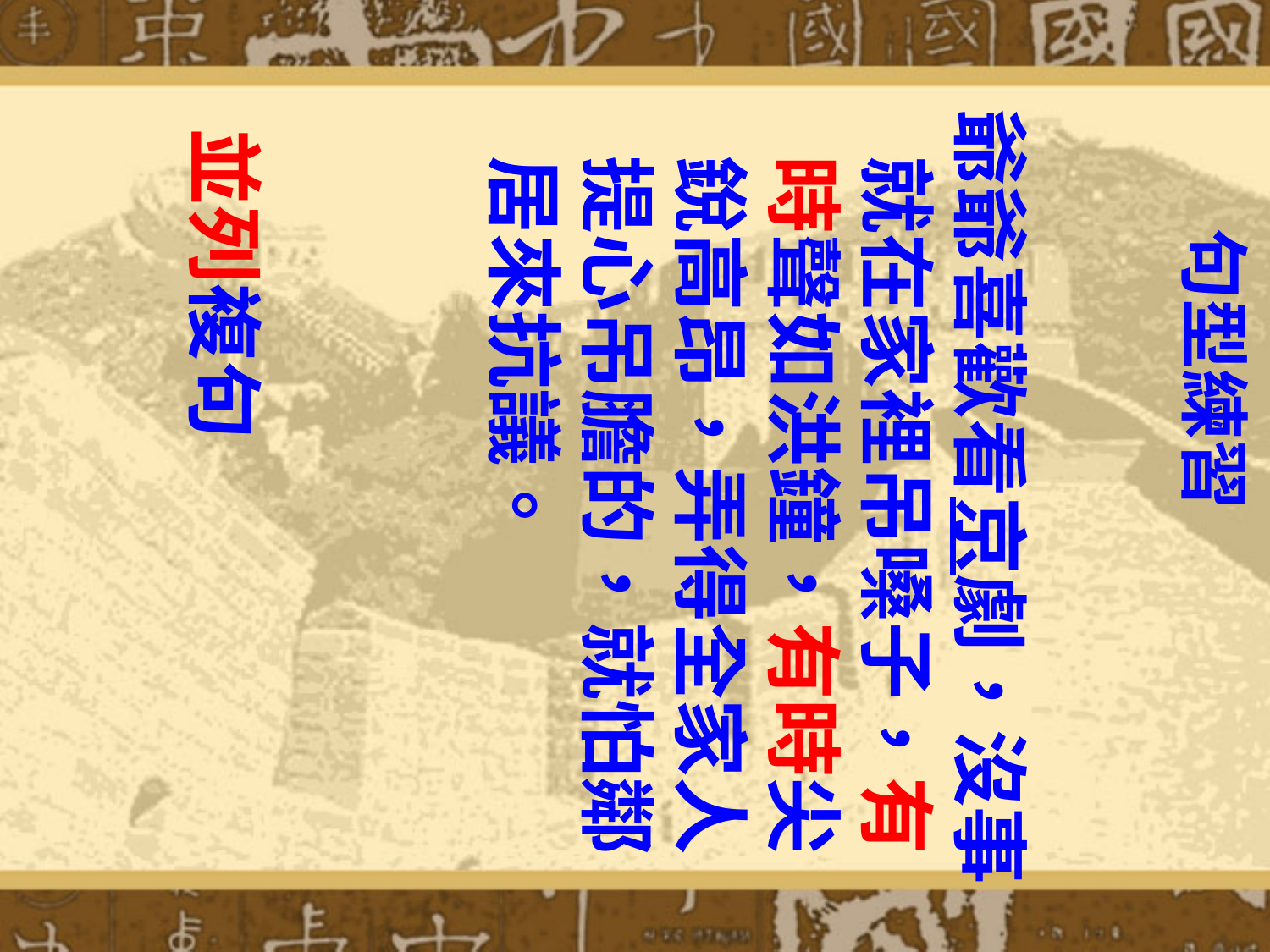

爺爺喜歡看京劇，沒事就在家裡吊嗓子，有時聲如洪鐘，有時尖銳高昂，弄得全家人提心吊膽的，就怕鄰居來抗議。
並列複句
句型練習